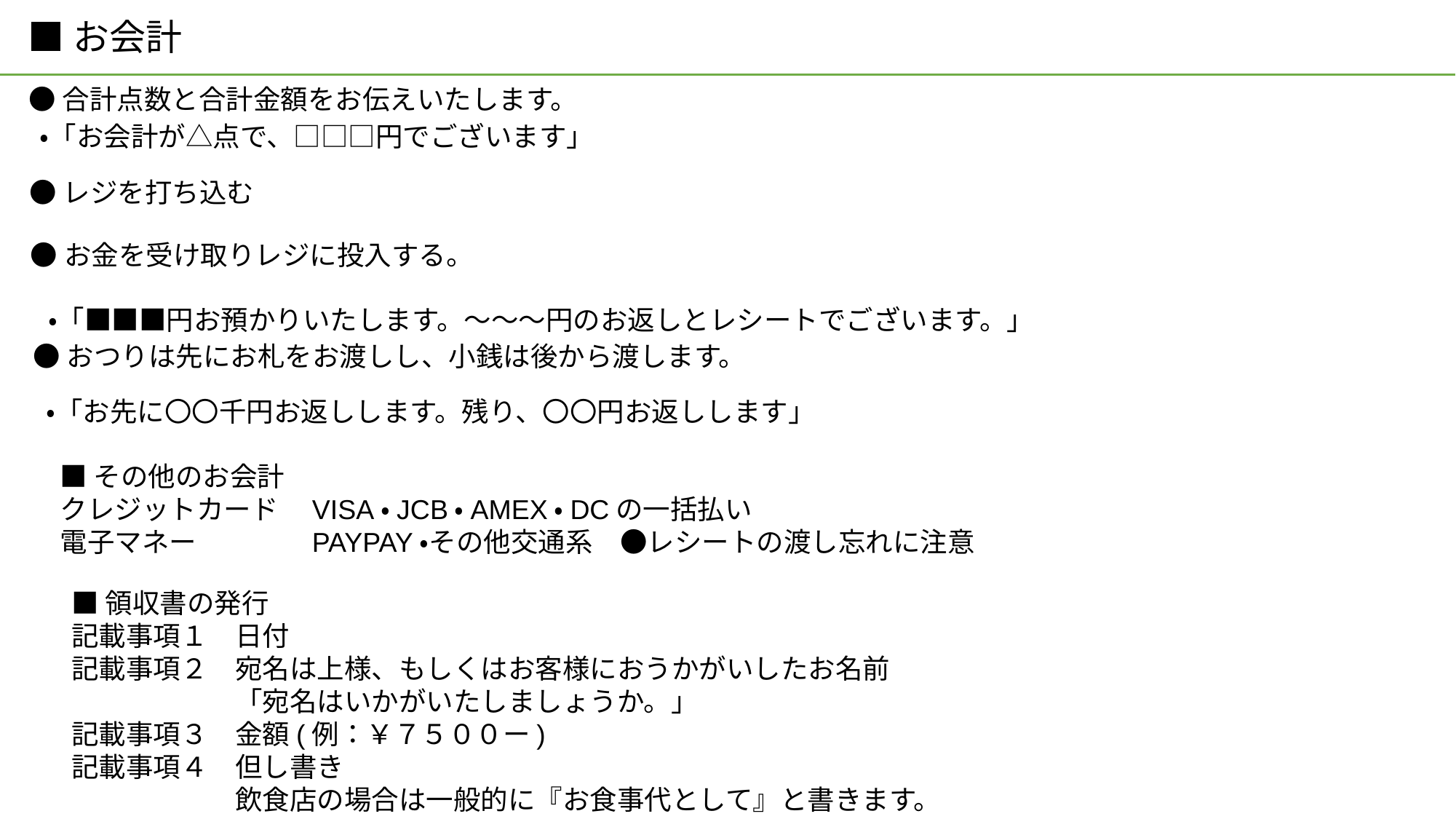

■お会計
●合計点数と合計金額をお伝えいたします。
・「お会計が△点で、□□□円でございます」
●レジを打ち込む
●お金を受け取りレジに投入する。
・「■■■円お預かりいたします。～～～円のお返しとレシートでございます。」
●おつりは先にお札をお渡しし、小銭は後から渡します。
・「お先に〇〇千円お返しします。残り、〇〇円お返しします」
■その他のお会計
クレジットカード　VISA・JCB・AMEX・DCの一括払い
電子マネー　　　　PAYPAY・その他交通系　●レシートの渡し忘れに注意
■領収書の発行
記載事項１　日付
記載事項２　宛名は上様、もしくはお客様におうかがいしたお名前
　　　　　　「宛名はいかがいたしましょうか。」
記載事項３　金額(例：￥７５００ー)
記載事項４　但し書き
　　　　　　飲食店の場合は一般的に『お食事代として』と書きます。